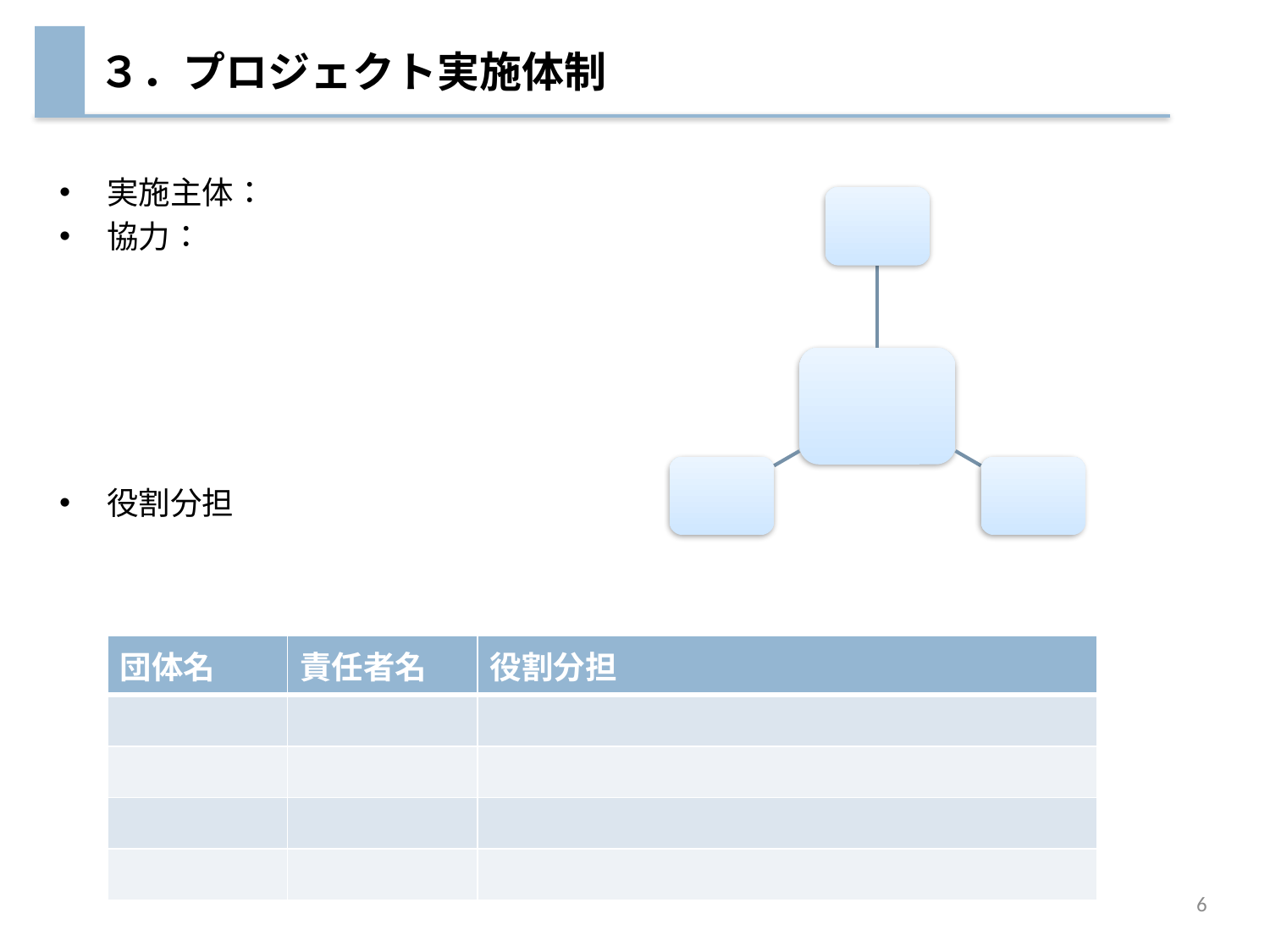

# ３．プロジェクト実施体制
実施主体：
協力：

役割分担

| 団体名 | 責任者名 | 役割分担 |
| --- | --- | --- |
|  |  |  |
|  |  |  |
|  |  |  |
|  |  |  |
6